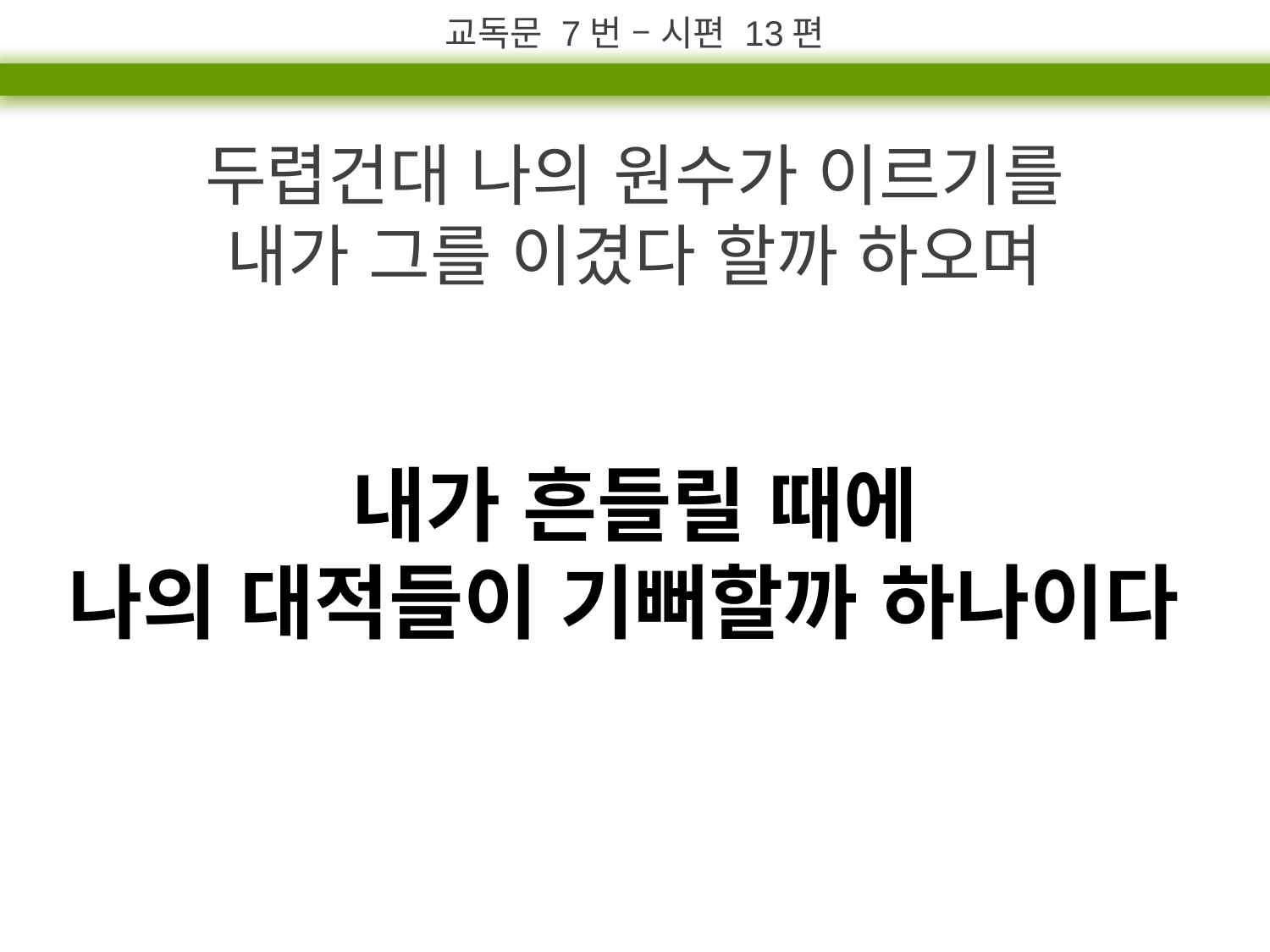

교독문 7번 – 시편 13편

두렵건대 나의 원수가 이르기를
내가 그를 이겼다 할까 하오며
내가 흔들릴 때에
나의 대적들이 기뻐할까 하나이다